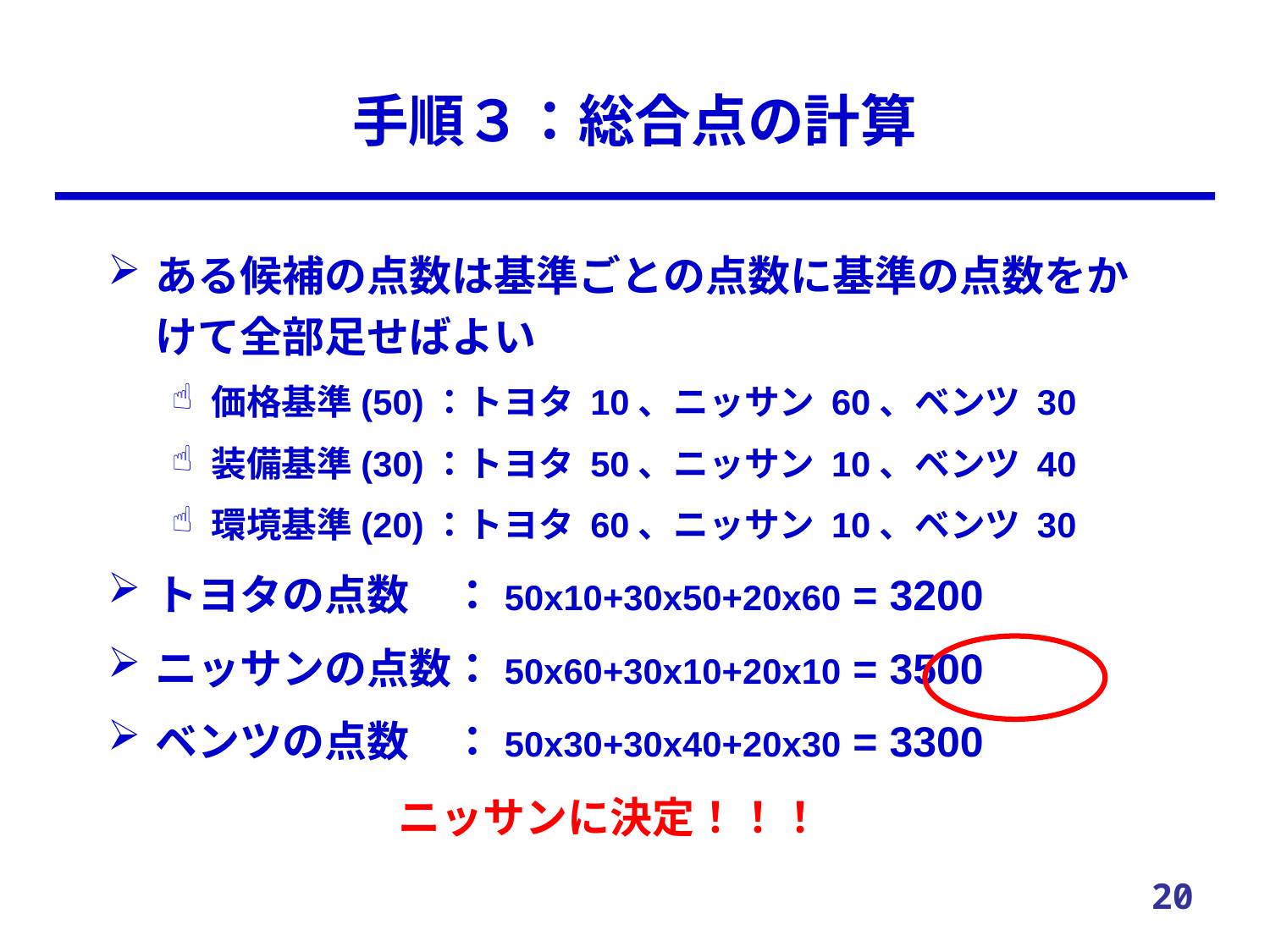

# 手順３：総合点の計算
ある候補の点数は基準ごとの点数に基準の点数をかけて全部足せばよい
価格基準(50)：トヨタ 10、ニッサン 60、ベンツ 30
装備基準(30)：トヨタ 50、ニッサン 10、ベンツ 40
環境基準(20)：トヨタ 60、ニッサン 10、ベンツ 30
トヨタの点数　：50x10+30x50+20x60 = 3200
ニッサンの点数：50x60+30x10+20x10 = 3500
ベンツの点数　：50x30+30x40+20x30 = 3300

ニッサンに決定！！！
20